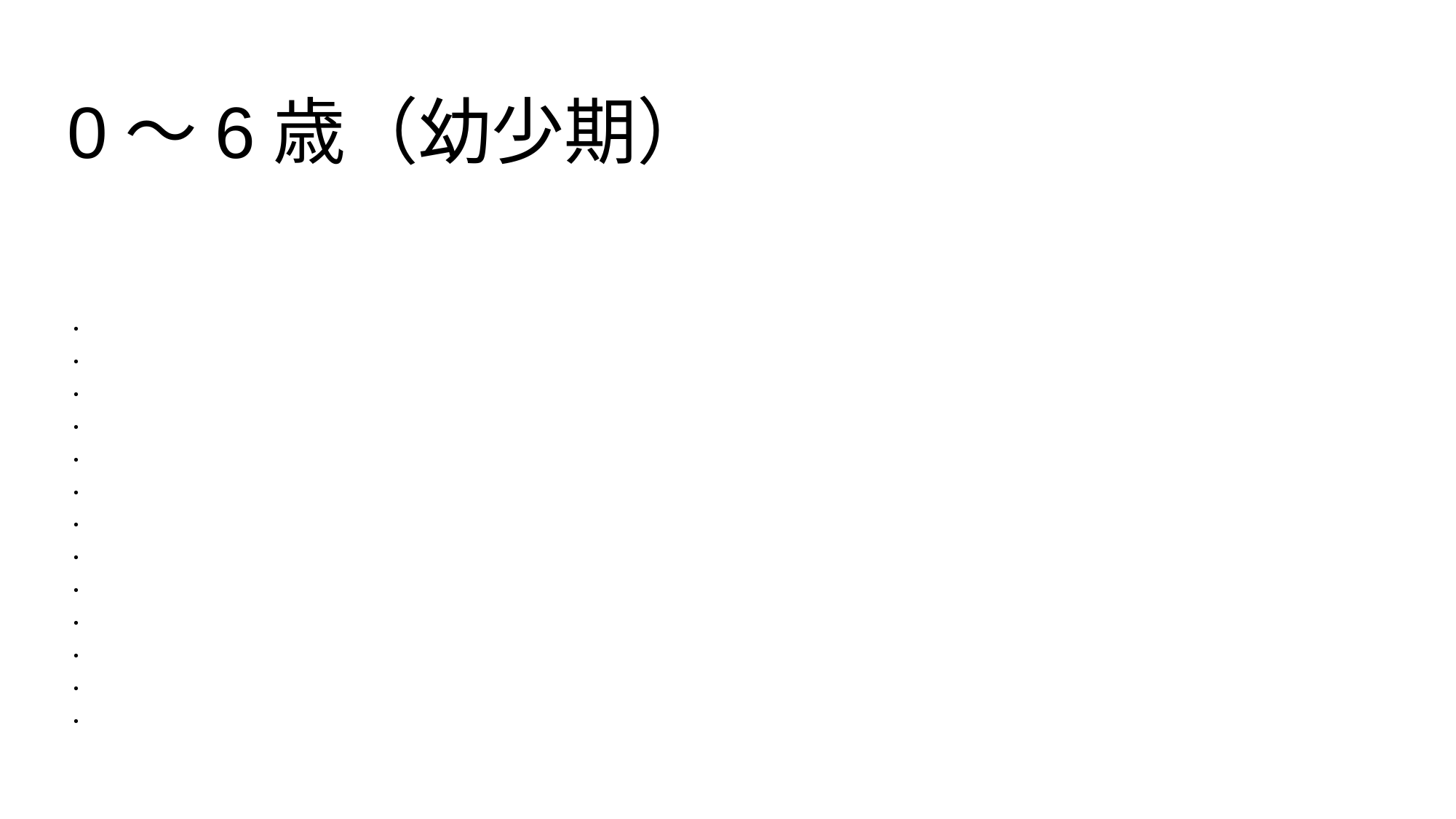

0～6歳（幼少期）
・
・
・
・
・
・
・
・
・
・
・
・
・